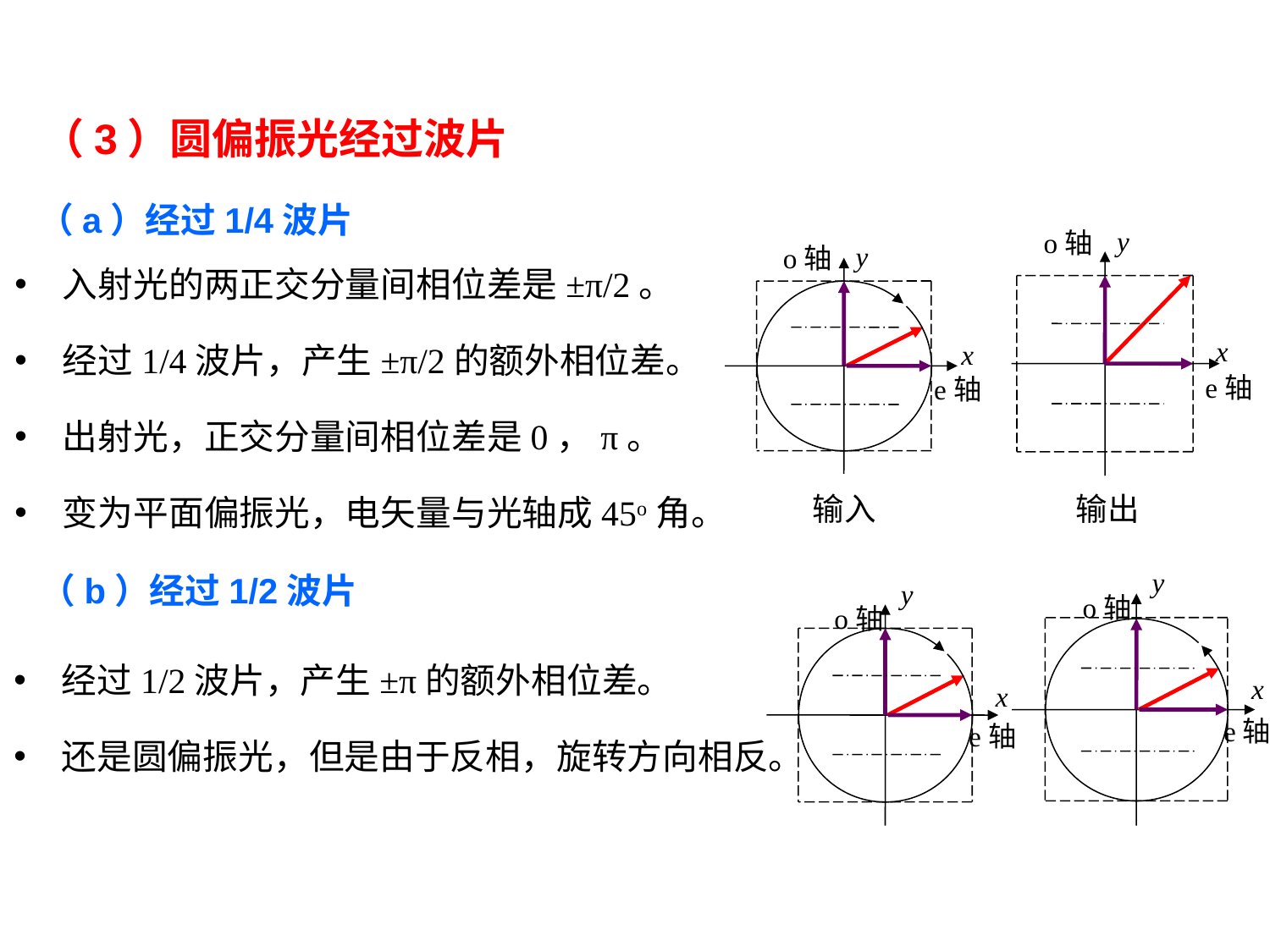

（3）圆偏振光经过波片
（a）经过1/4波片
y
o轴

x

e轴

y
o轴

x

e轴

入射光的两正交分量间相位差是±π/2。
经过1/4波片，产生±π/2的额外相位差。
出射光，正交分量间相位差是0，π。
变为平面偏振光，电矢量与光轴成45o角。
输入
输出
（b）经过1/2波片
y
o轴

x

e轴

y
o轴

x

e轴

经过1/2波片，产生±π的额外相位差。
还是圆偏振光，但是由于反相，旋转方向相反。